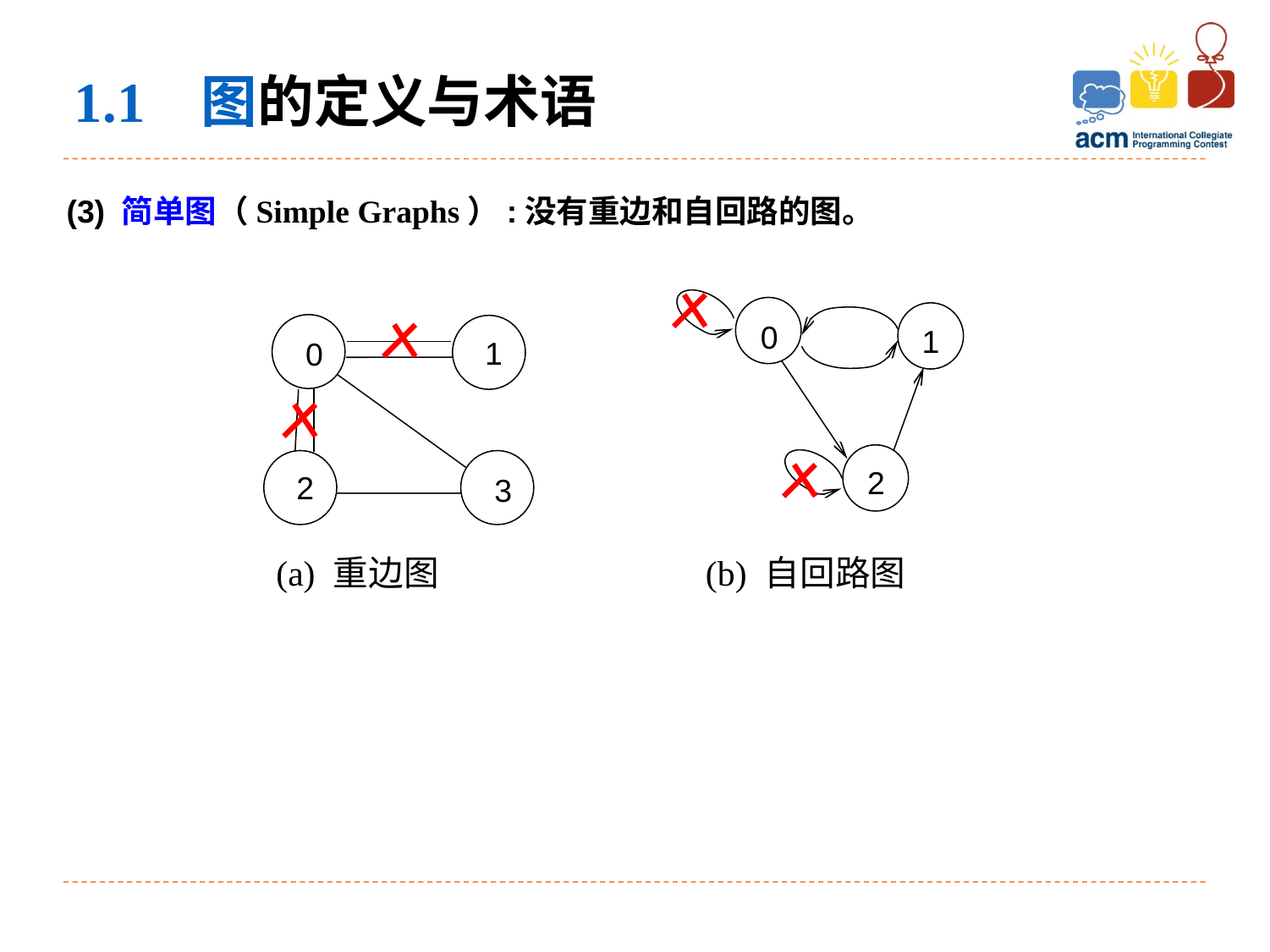

1.1   图的定义与术语
(3) 简单图（Simple Graphs）:没有重边和自回路的图。

0
1

2

1
0
2
3

(a) 重边图                                 (b) 自回路图